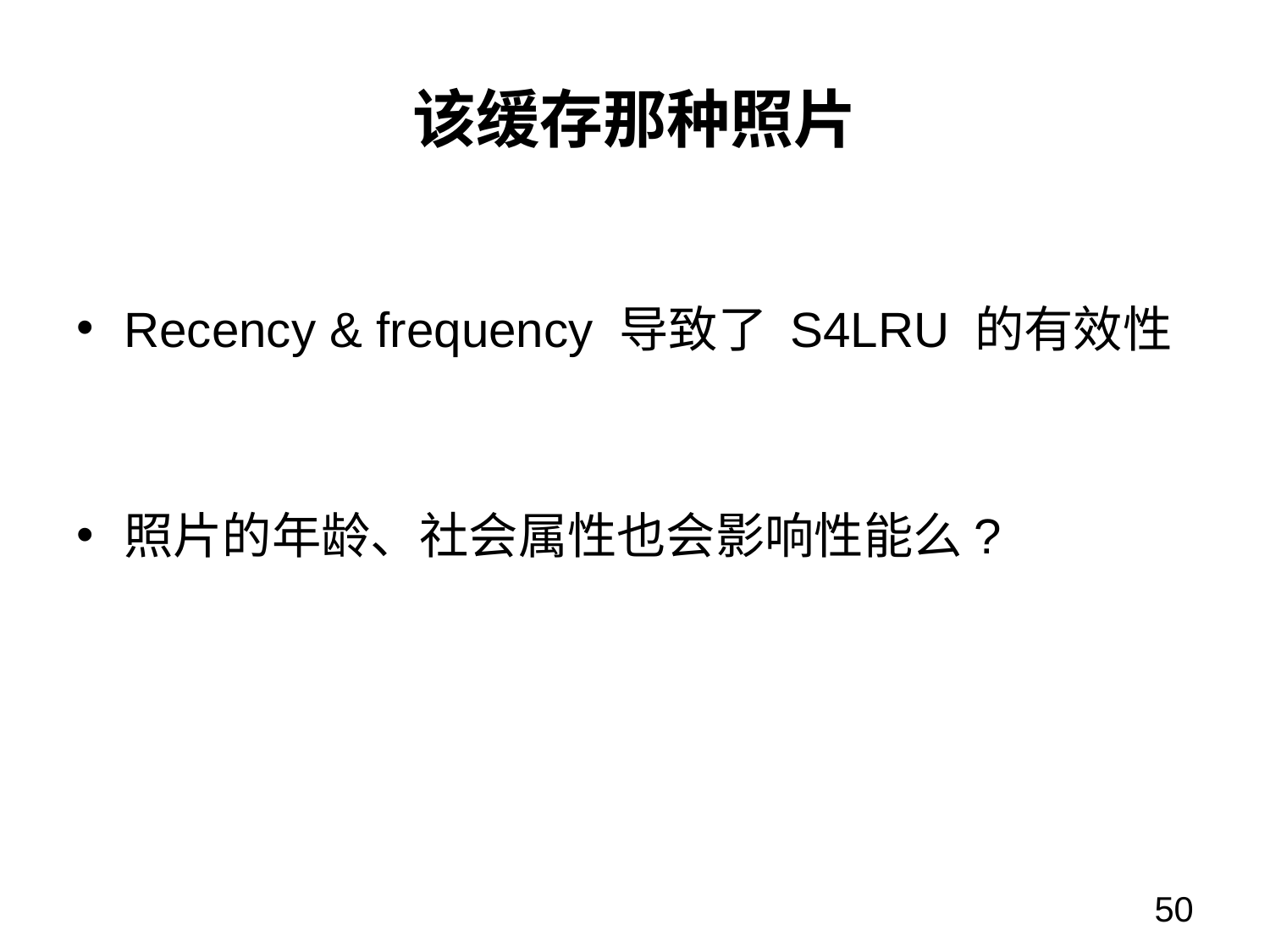

# 该缓存那种照片

Recency & frequency 导致了 S4LRU 的有效性

照片的年龄、社会属性也会影响性能么?
50